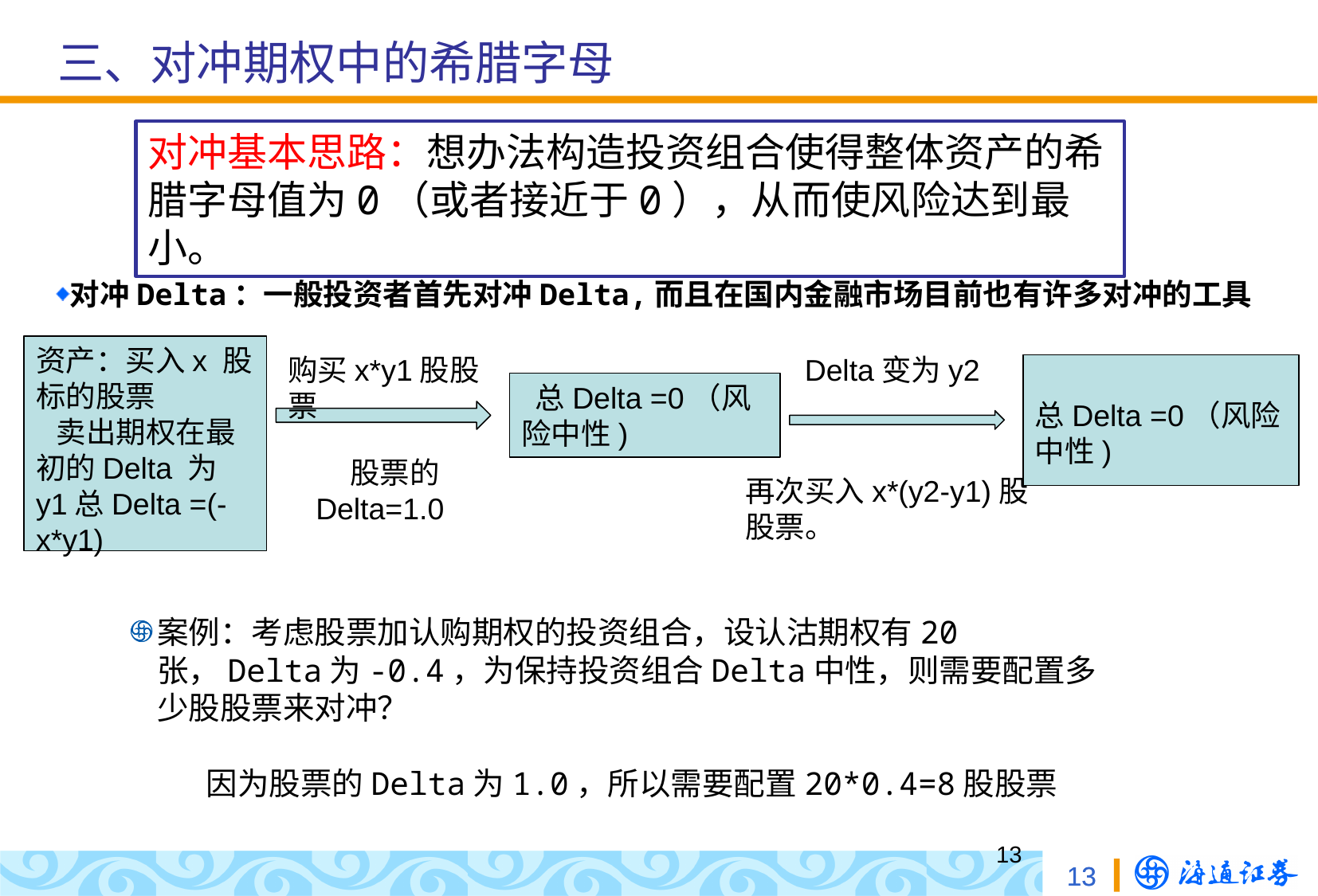

三、对冲期权中的希腊字母
对冲基本思路：想办法构造投资组合使得整体资产的希腊字母值为0（或者接近于0），从而使风险达到最小。
对冲Delta：一般投资者首先对冲Delta,而且在国内金融市场目前也有许多对冲的工具
资产：买入x 股标的股票
  卖出期权在最初的Delta 为y1总Delta =(-x*y1)

购买x*y1股股票
Delta变为y2

总Delta =0（风险中性)
 总Delta =0（风险中性)

    股票的  Delta=1.0
再次买入x*(y2-y1)股股票。

案例：考虑股票加认购期权的投资组合，设认沽期权有20张，Delta为-0.4，为保持投资组合Delta中性，则需要配置多少股股票来对冲？

          因为股票的Delta为1.0，所以需要配置20*0.4=8股股票
13